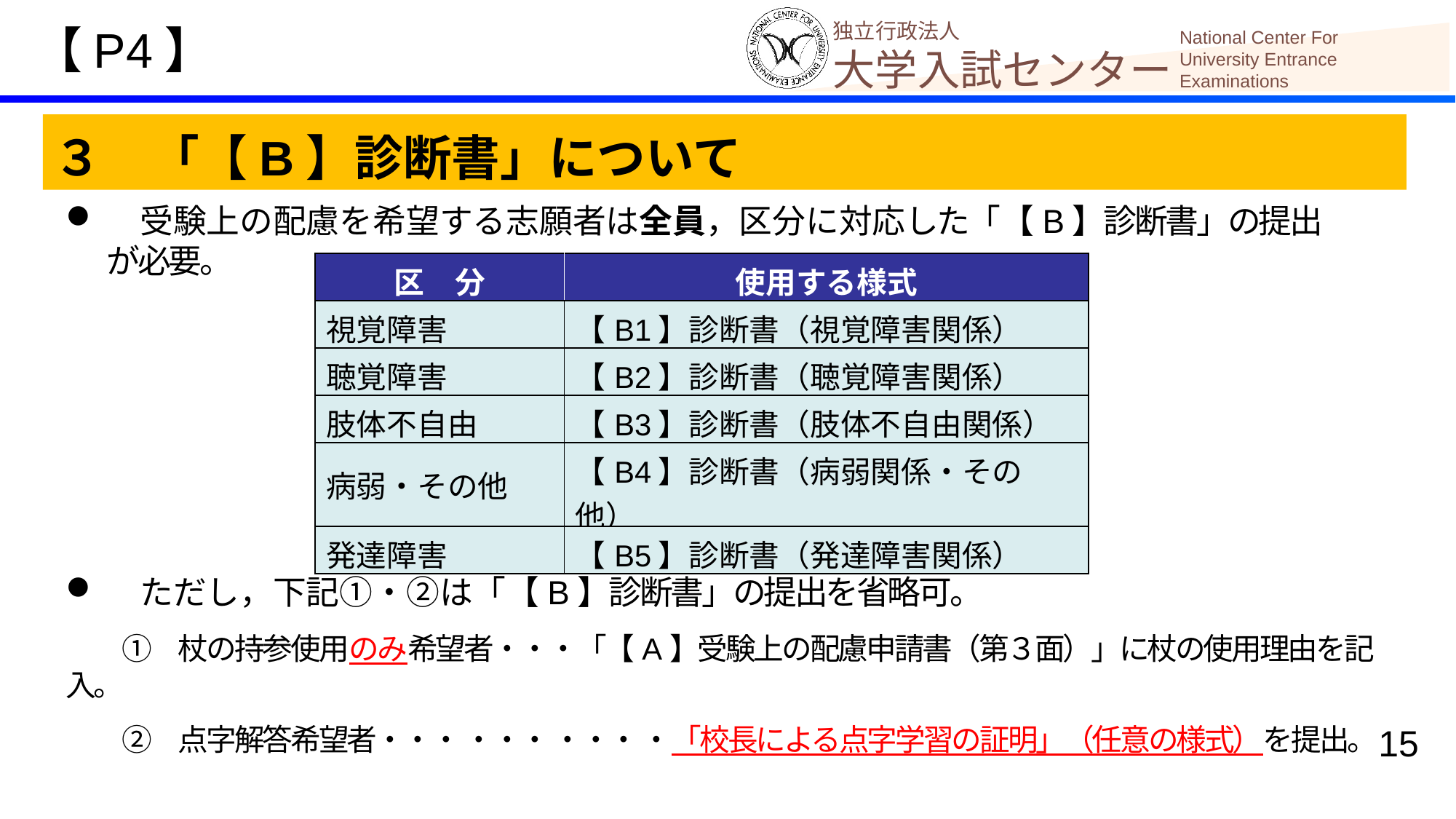

【P4】
３　「【B】診断書」について
　受験上の配慮を希望する志願者は全員，区分に対応した「【B】診断書」の提出が必要。

| 区　分 | 使用する様式 |
| --- | --- |
| 視覚障害 | 【B1】診断書（視覚障害関係） |
| 聴覚障害 | 【B2】診断書（聴覚障害関係） |
| 肢体不自由 | 【B3】診断書（肢体不自由関係） |
| 病弱・その他 | 【B4】診断書（病弱関係・その他） |
| 発達障害 | 【B5】診断書（発達障害関係） |
　ただし，下記①・②は「【B】診断書」の提出を省略可。
　　①　杖の持参使用のみ希望者・・・「【A】受験上の配慮申請書（第３面）」に杖の使用理由を記入。
　　②　点字解答希望者・・・ ・・・ ・・・ ・「校長による点字学習の証明」（任意の様式）を提出。
15